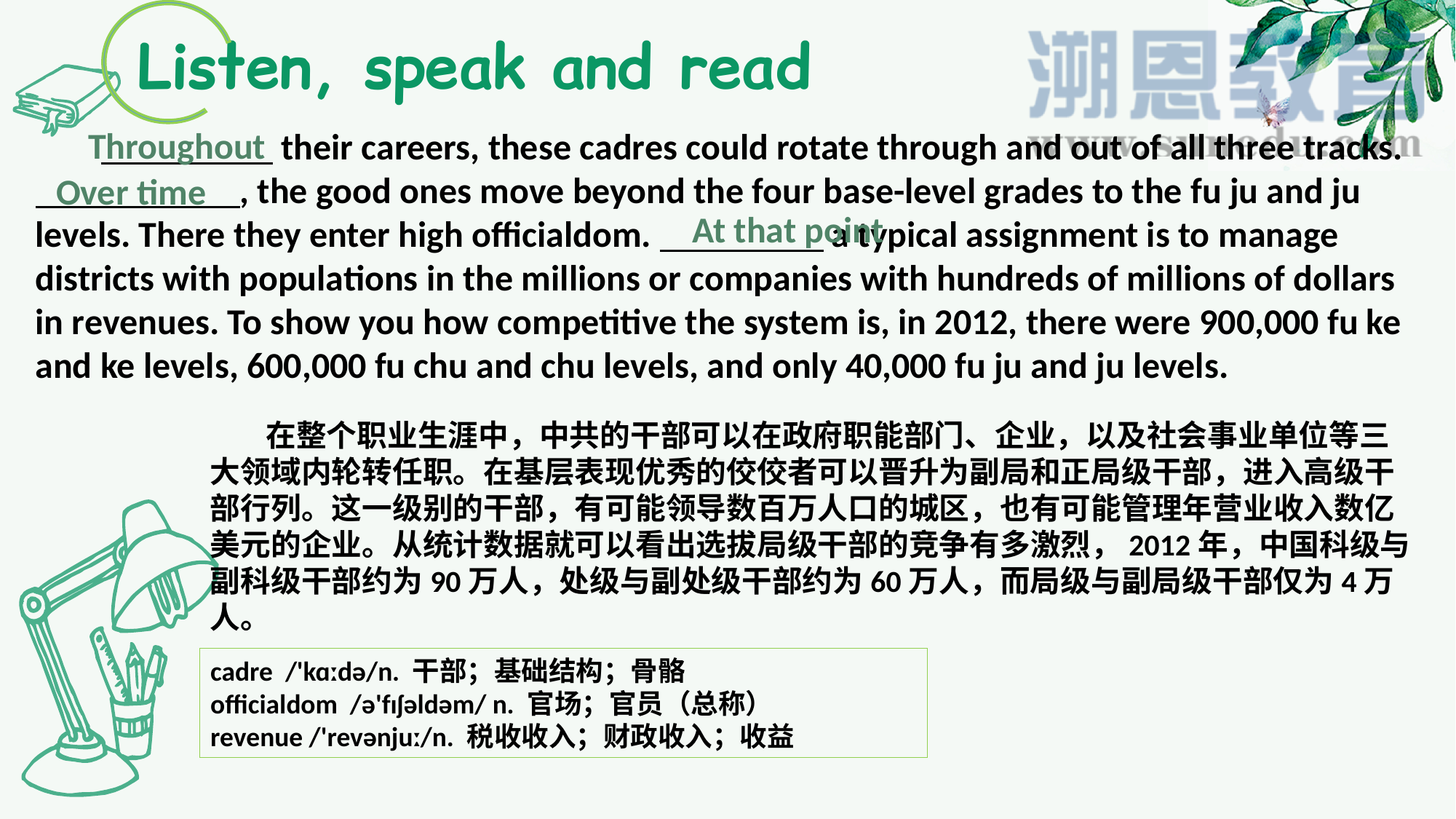

Listen, speak and read

Throughout
                              their careers, these cadres could rotate through and out of all three tracks.
                         , the good ones move beyond the four base-level grades to the fu ju and ju levels. There they enter high officialdom.                      a typical assignment is to manage districts with populations in the millions or companies with hundreds of millions of dollars in revenues. To show you how competitive the system is, in 2012, there were 900,000 fu ke and ke levels, 600,000 fu chu and chu levels, and only 40,000 fu ju and ju levels.
Over time
At that point
       在整个职业生涯中，中共的干部可以在政府职能部门、企业，以及社会事业单位等三大领域内轮转任职。在基层表现优秀的佼佼者可以晋升为副局和正局级干部，进入高级干部行列。这一级别的干部，有可能领导数百万人口的城区，也有可能管理年营业收入数亿美元的企业。从统计数据就可以看出选拔局级干部的竞争有多激烈，2012年，中国科级与副科级干部约为90万人，处级与副处级干部约为60万人，而局级与副局级干部仅为4万人。

cadre  /'kɑːdə/n. 干部；基础结构；骨骼
officialdom  /ə'fɪʃəldəm/ n. 官场；官员（总称）
revenue /'revənjuː/n. 税收收入；财政收入；收益